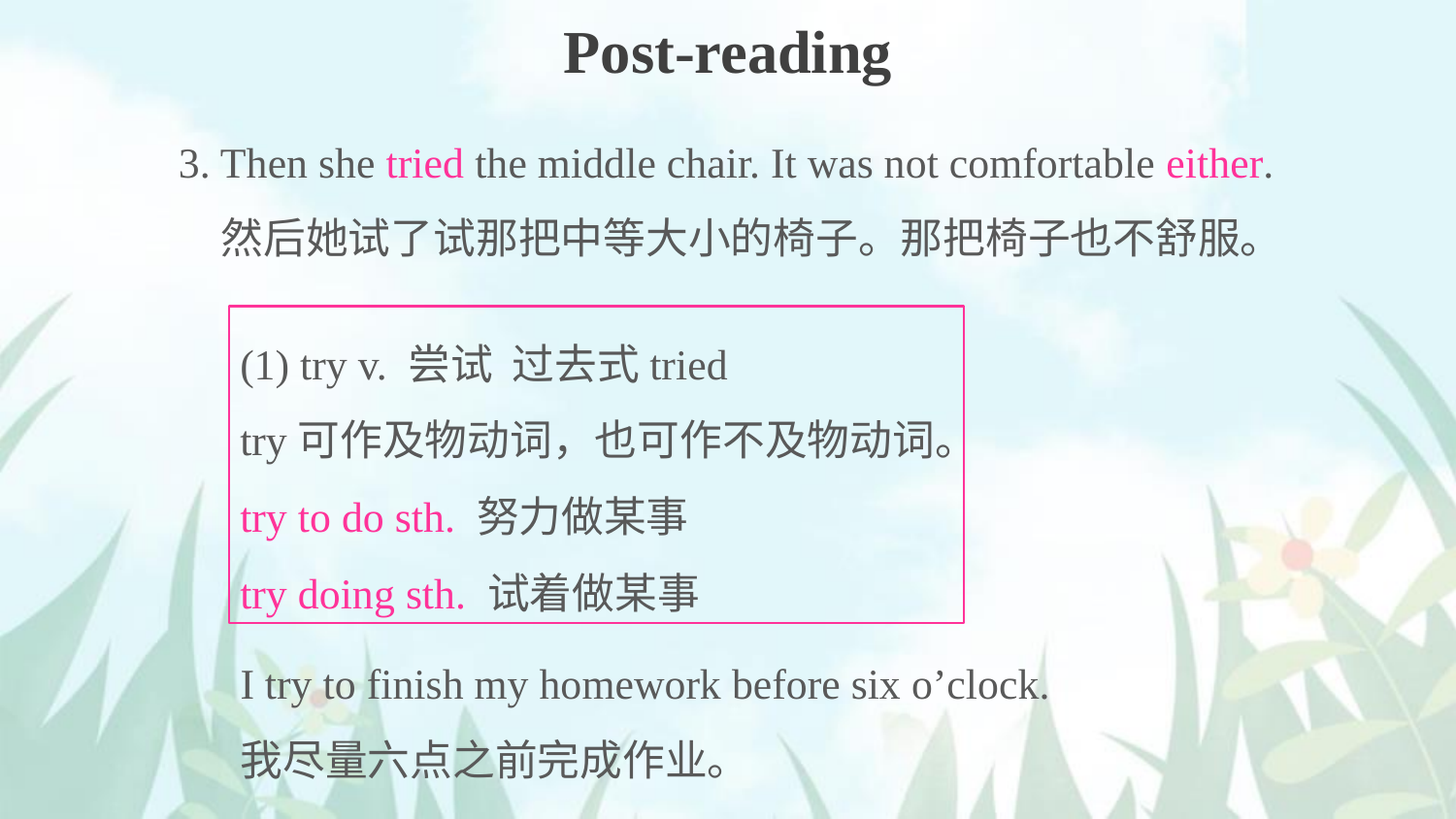

Post-reading
3. Then she tried the middle chair. It was not comfortable either.
然后她试了试那把中等大小的椅子。那把椅子也不舒服。
(1) try v. 尝试  过去式tried
try可作及物动词，也可作不及物动词。
try to do sth. 努力做某事
try doing sth. 试着做某事
I try to finish my homework before six o’clock.
我尽量六点之前完成作业。